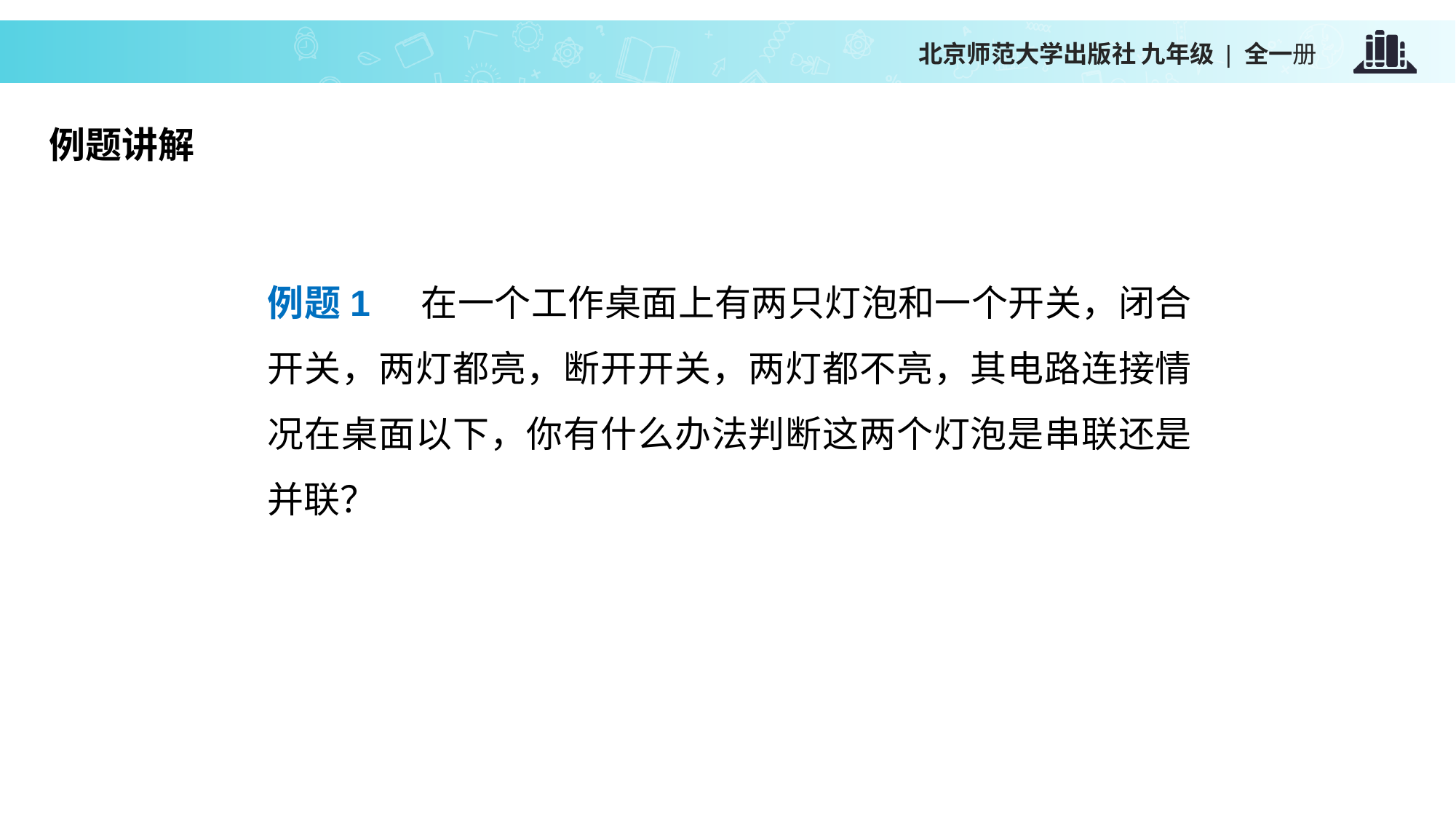

例题讲解
例题1    在一个工作桌面上有两只灯泡和一个开关，闭合开关，两灯都亮，断开开关，两灯都不亮，其电路连接情况在桌面以下，你有什么办法判断这两个灯泡是串联还是并联？